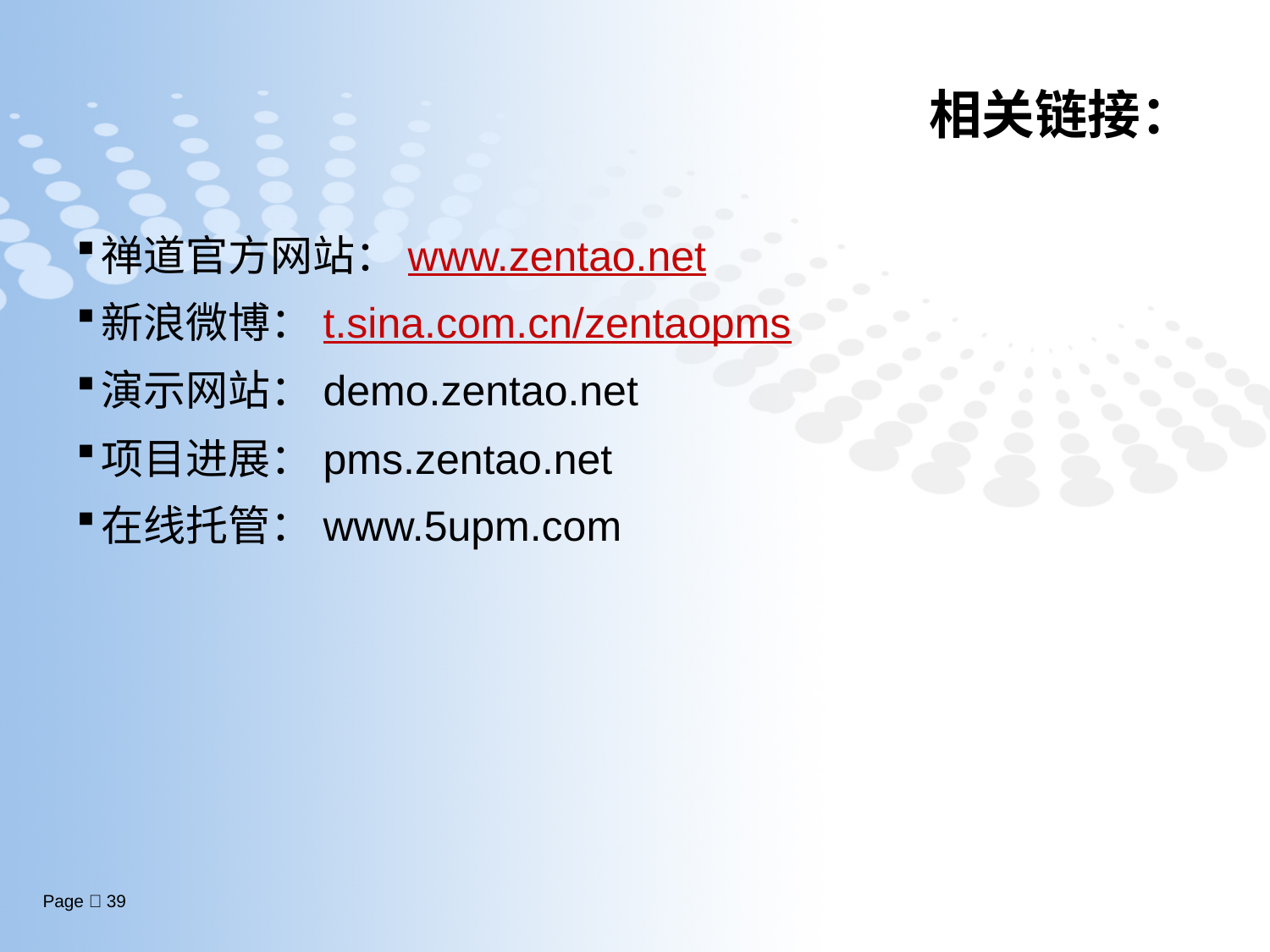

# 相关链接：
禅道官方网站：www.zentao.net
新浪微博：t.sina.com.cn/zentaopms
演示网站：demo.zentao.net
项目进展：pms.zentao.net
在线托管：www.5upm.com